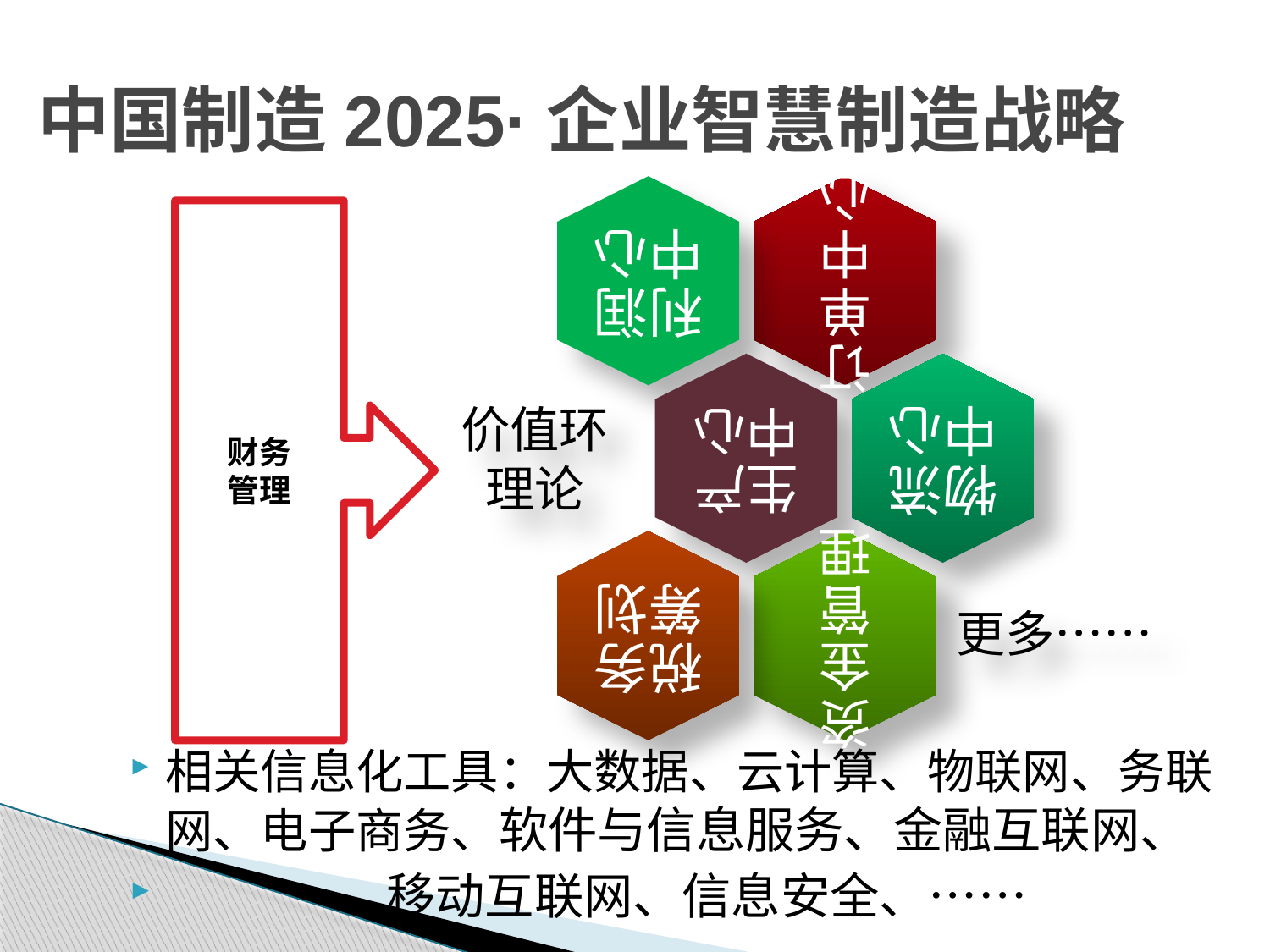

# 中国制造2025·企业智慧制造战略
订单中心
利润中心
生产中心
价值环
理论
物流中心
资金管理
更多……
税务筹划
财务
管理
相关信息化工具：大数据、云计算、物联网、务联网、电子商务、软件与信息服务、金融互联网、
                   移动互联网、信息安全、……